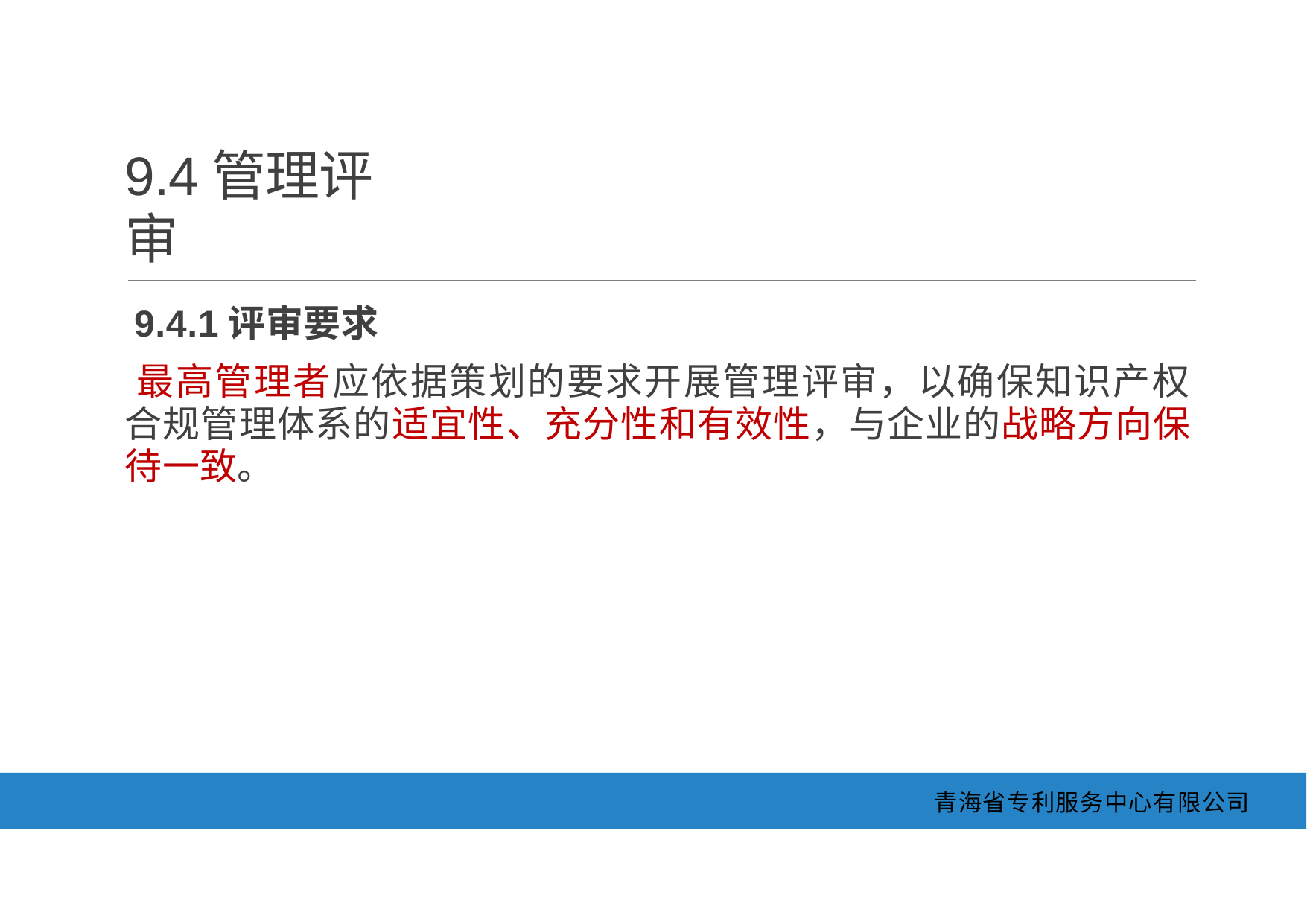

9.4管理评审

9.4.1评审要求

最高管理者应依据策划的要求开展管理评审，以确保知识产权 合规管理体系的适宜性、充分性和有效性，与企业的战略方向保 待一致。

青海省专利服务中心有限公司